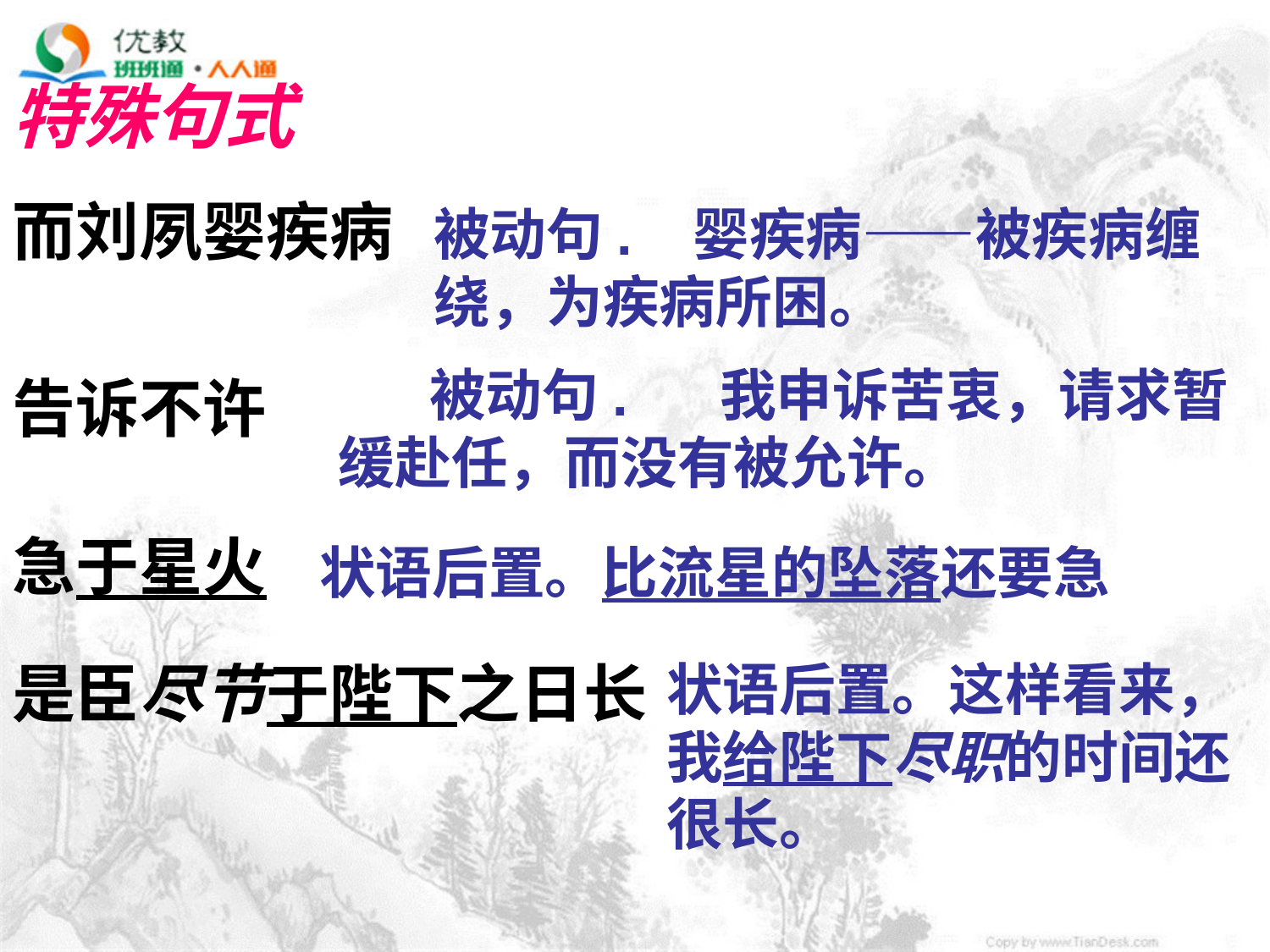

特殊句式
而刘夙婴疾病

被动句.   婴疾病——被疾病缠绕，为疾病所困。
      被动句.     我申诉苦衷，请求暂 缓赴任，而没有被允许。

告诉不许
急于星火
状语后置。比流星的坠落还要急
是臣尽节于陛下之日长
状语后置。这样看来，我给陛下尽职的时间还很长。